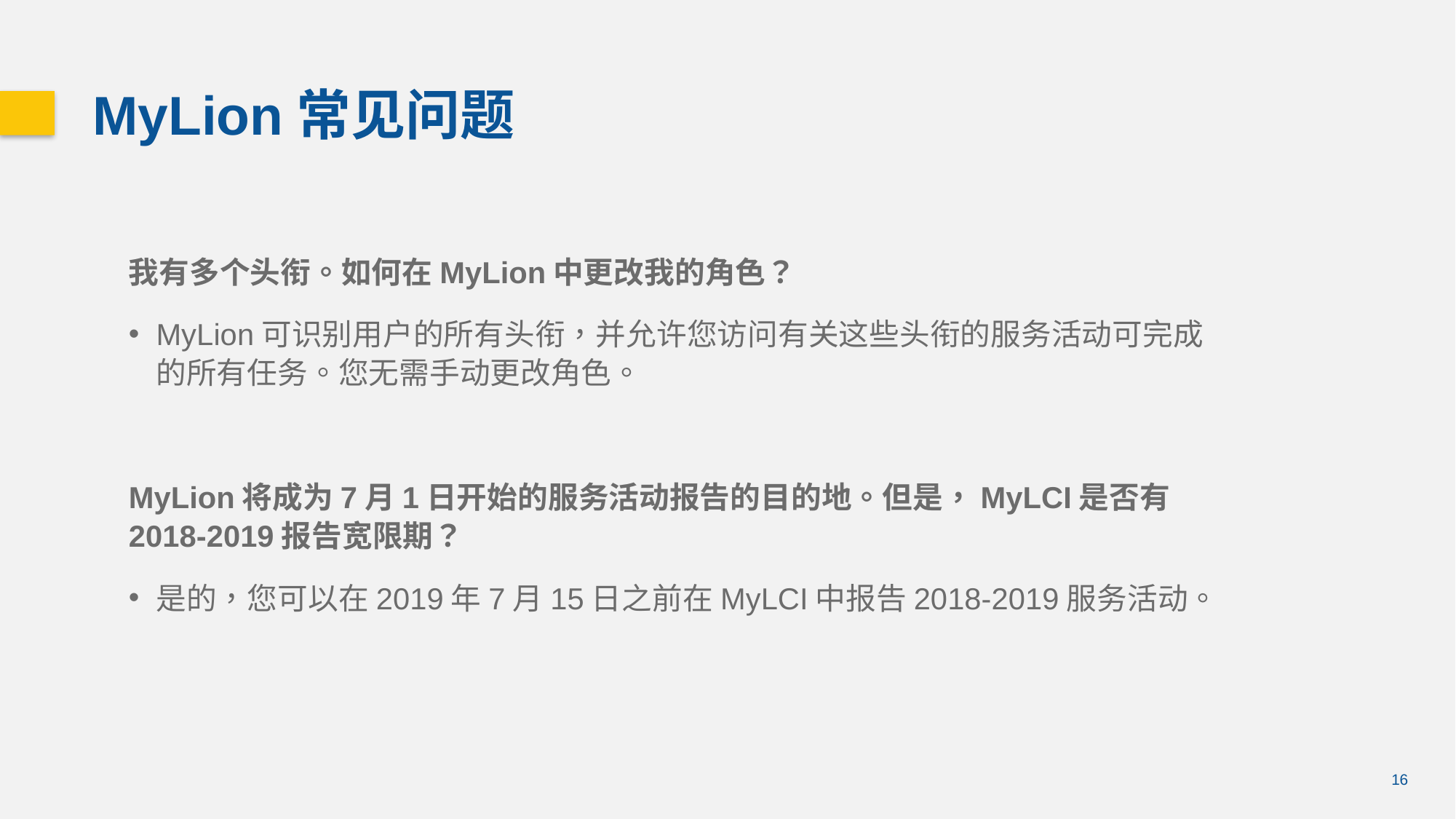

MyLion常见问题
我有多个头衔。如何在MyLion中更改我的角色？
MyLion可识别用户的所有头衔，并允许您访问有关这些头衔的服务活动可完成的所有任务。您无需手动更改角色。

MyLion将成为7月1日开始的服务活动报告的目的地。但是，MyLCI是否有2018-2019报告宽限期？
是的，您可以在2019年7月15日之前在MyLCI中报告2018-2019服务活动。